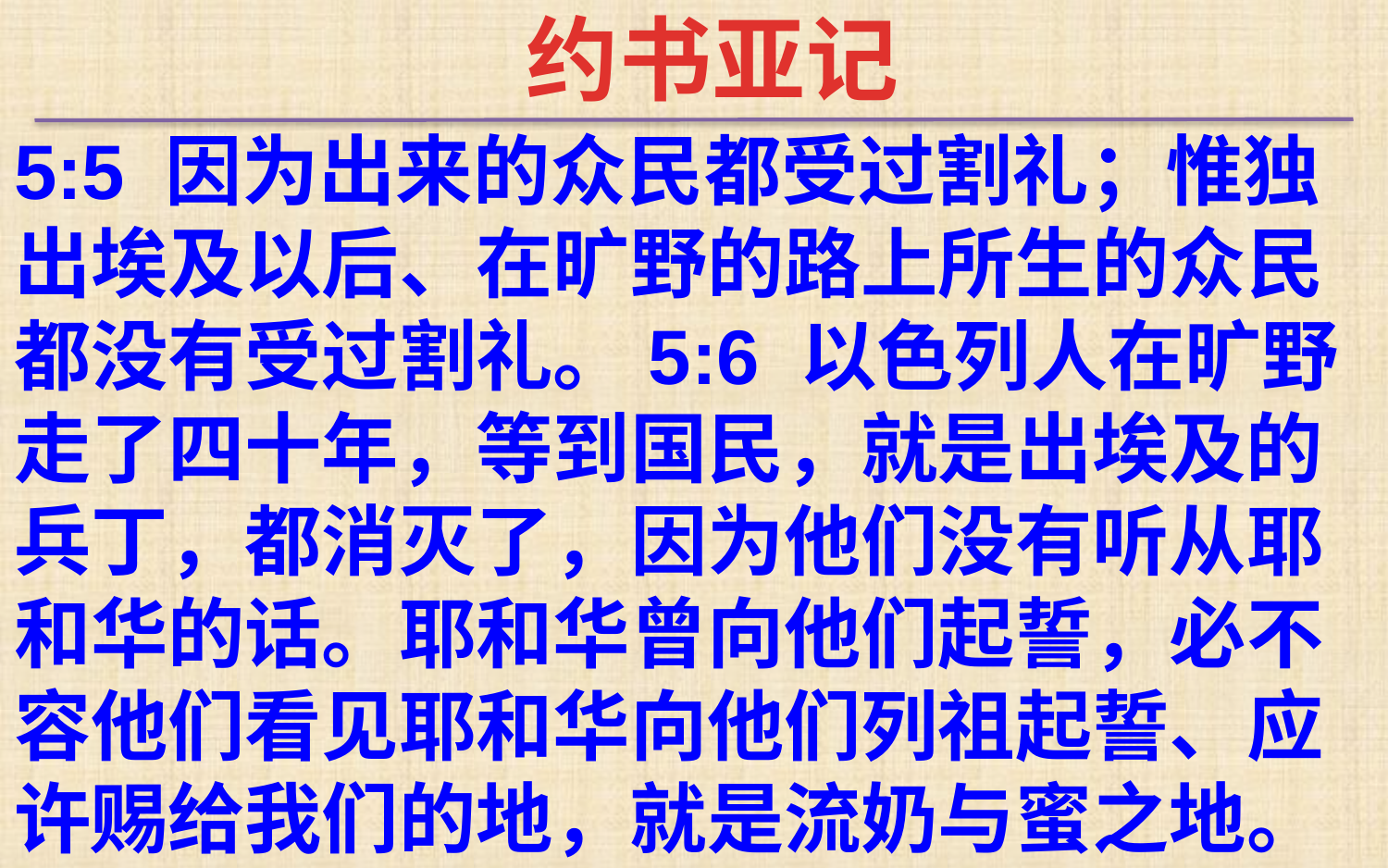

约书亚记
5:5 因为出来的众民都受过割礼；惟独出埃及以后、在旷野的路上所生的众民都没有受过割礼。5:6 以色列人在旷野走了四十年，等到国民，就是出埃及的兵丁，都消灭了，因为他们没有听从耶和华的话。耶和华曾向他们起誓，必不容他们看见耶和华向他们列祖起誓、应许赐给我们的地，就是流奶与蜜之地。